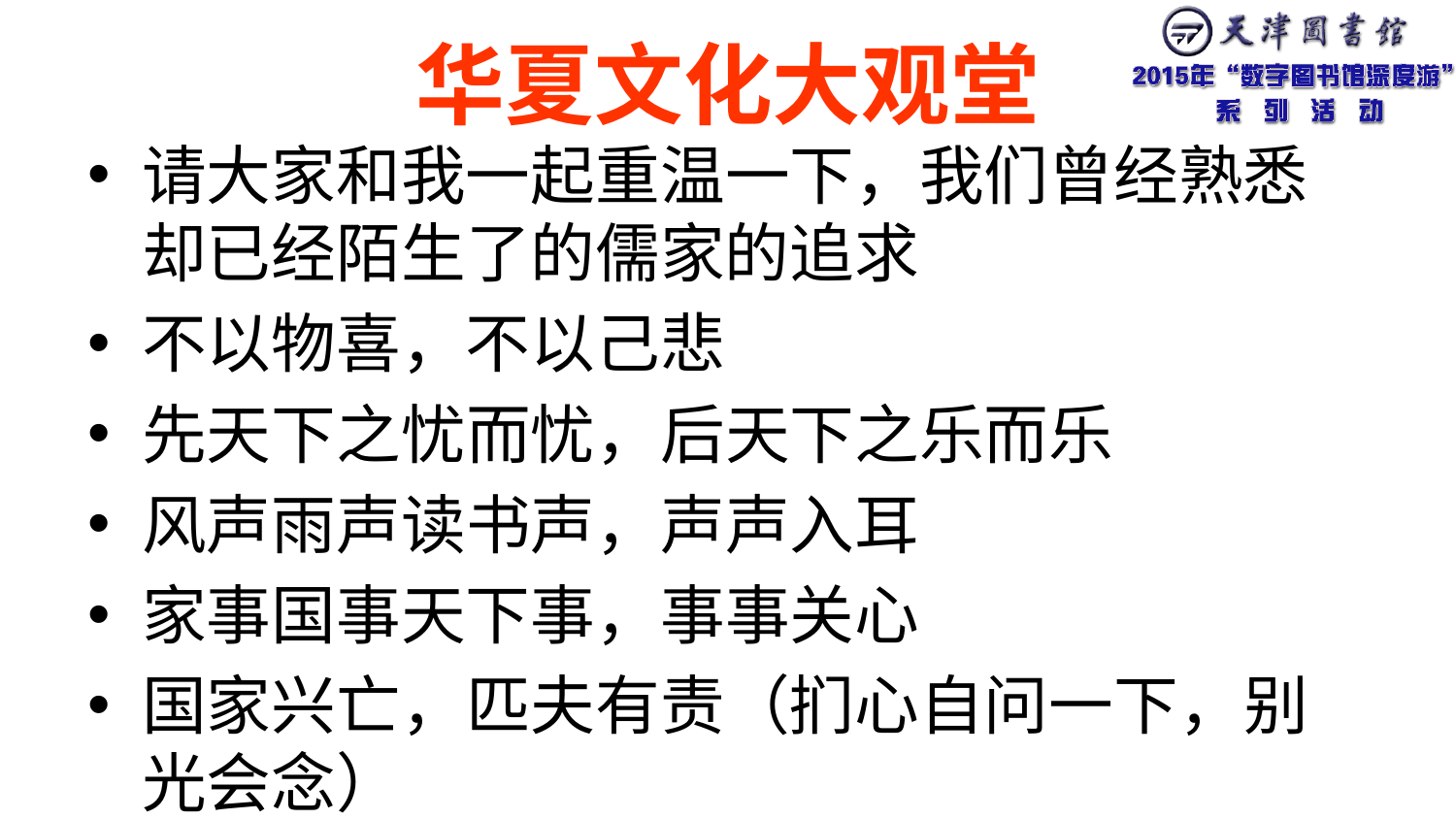

# 华夏文化大观堂
请大家和我一起重温一下，我们曾经熟悉却已经陌生了的儒家的追求
不以物喜，不以己悲
先天下之忧而忧，后天下之乐而乐
风声雨声读书声，声声入耳
家事国事天下事，事事关心
国家兴亡，匹夫有责（扪心自问一下，别光会念）